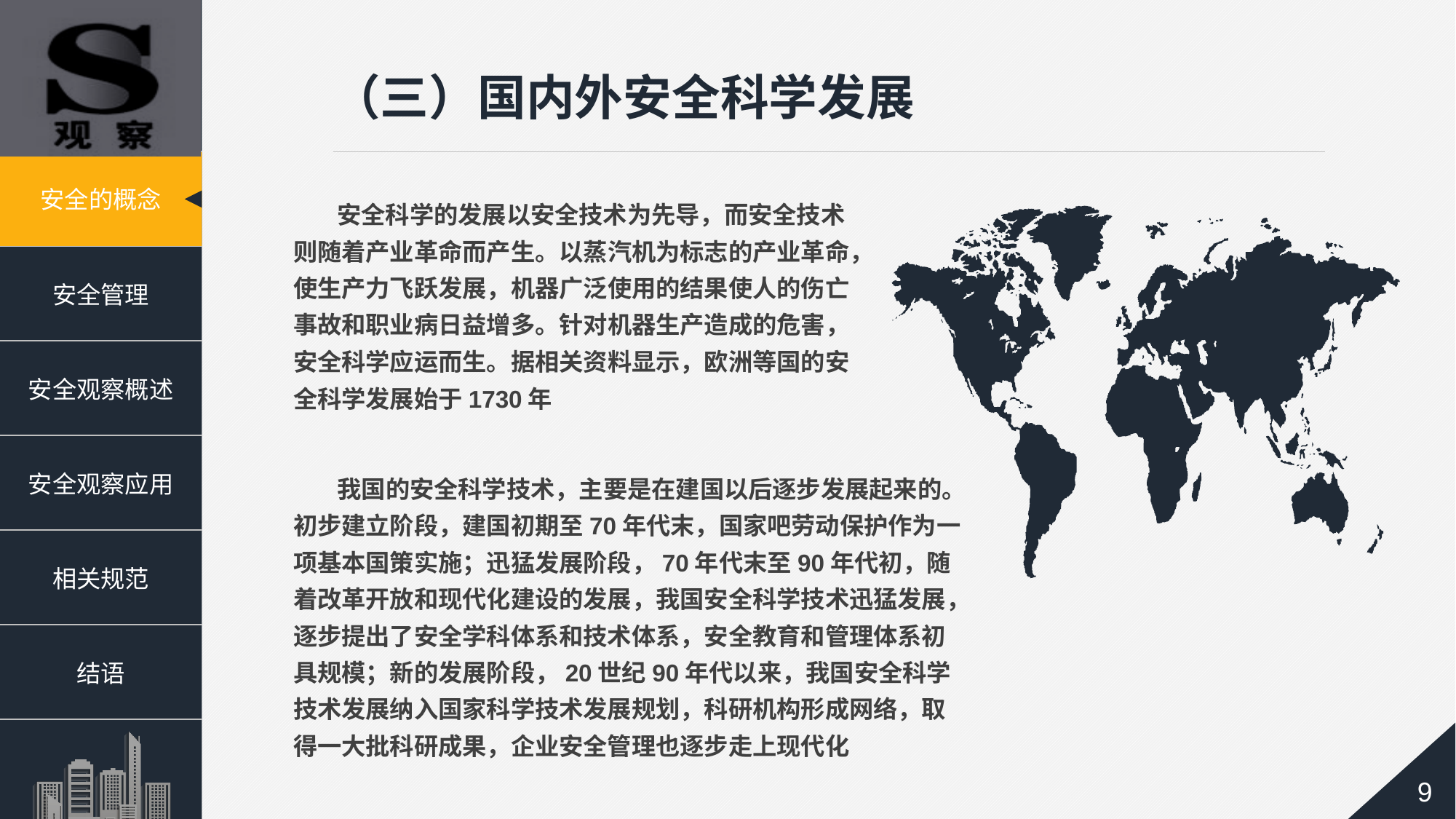

（三）国内外安全科学发展
       安全科学的发展以安全技术为先导，而安全技术则随着产业革命而产生。以蒸汽机为标志的产业革命，使生产力飞跃发展，机器广泛使用的结果使人的伤亡事故和职业病日益增多。针对机器生产造成的危害，安全科学应运而生。据相关资料显示，欧洲等国的安全科学发展始于1730年

       我国的安全科学技术，主要是在建国以后逐步发展起来的。初步建立阶段，建国初期至70年代末，国家吧劳动保护作为一项基本国策实施；迅猛发展阶段，70年代末至90年代初，随着改革开放和现代化建设的发展，我国安全科学技术迅猛发展，逐步提出了安全学科体系和技术体系，安全教育和管理体系初具规模；新的发展阶段，20世纪90年代以来，我国安全科学技术发展纳入国家科学技术发展规划，科研机构形成网络，取得一大批科研成果，企业安全管理也逐步走上现代化